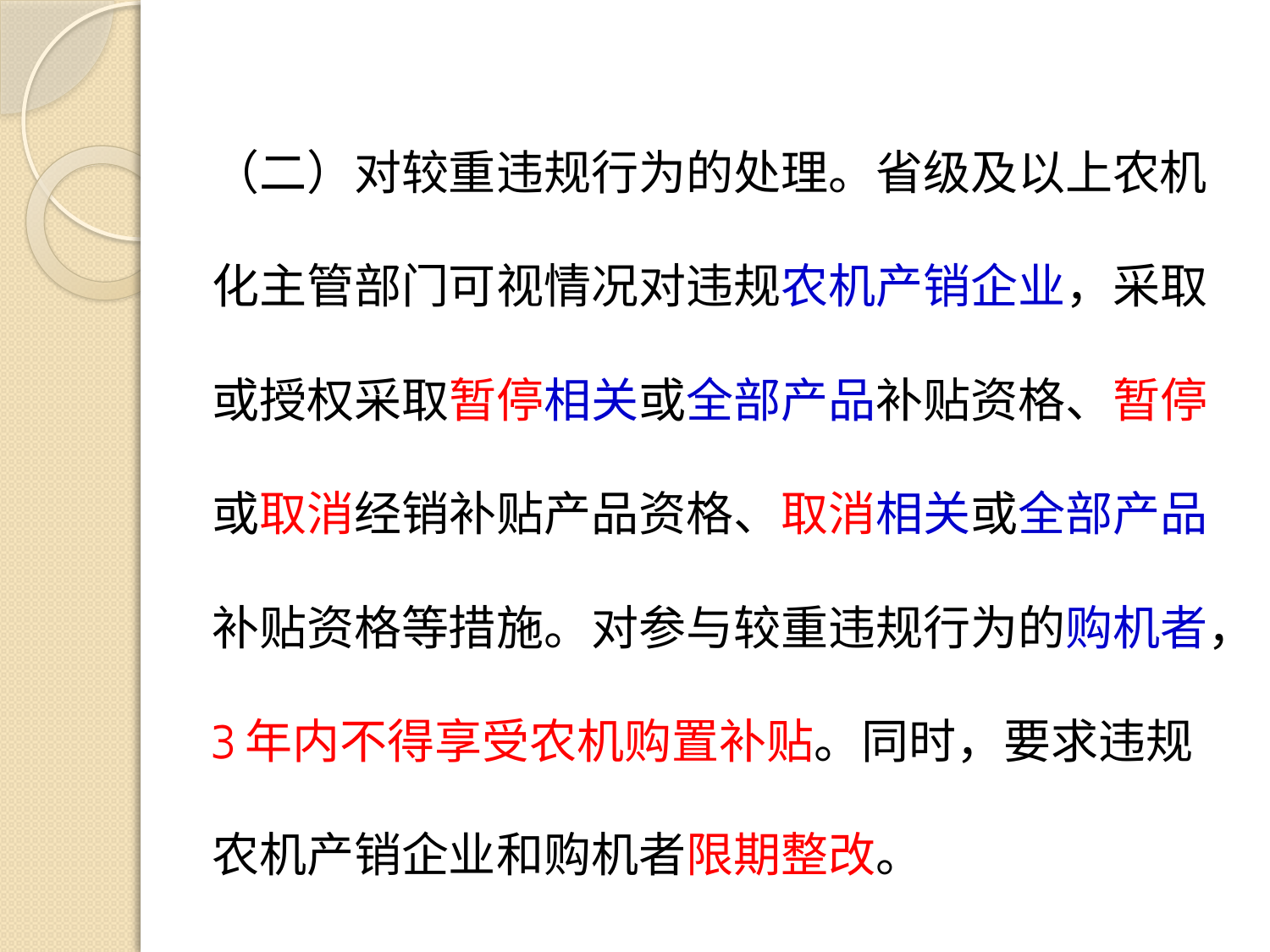

（二）对较重违规行为的处理。省级及以上农机化主管部门可视情况对违规农机产销企业，采取或授权采取暂停相关或全部产品补贴资格、暂停或取消经销补贴产品资格、取消相关或全部产品补贴资格等措施。对参与较重违规行为的购机者，3年内不得享受农机购置补贴。同时，要求违规农机产销企业和购机者限期整改。